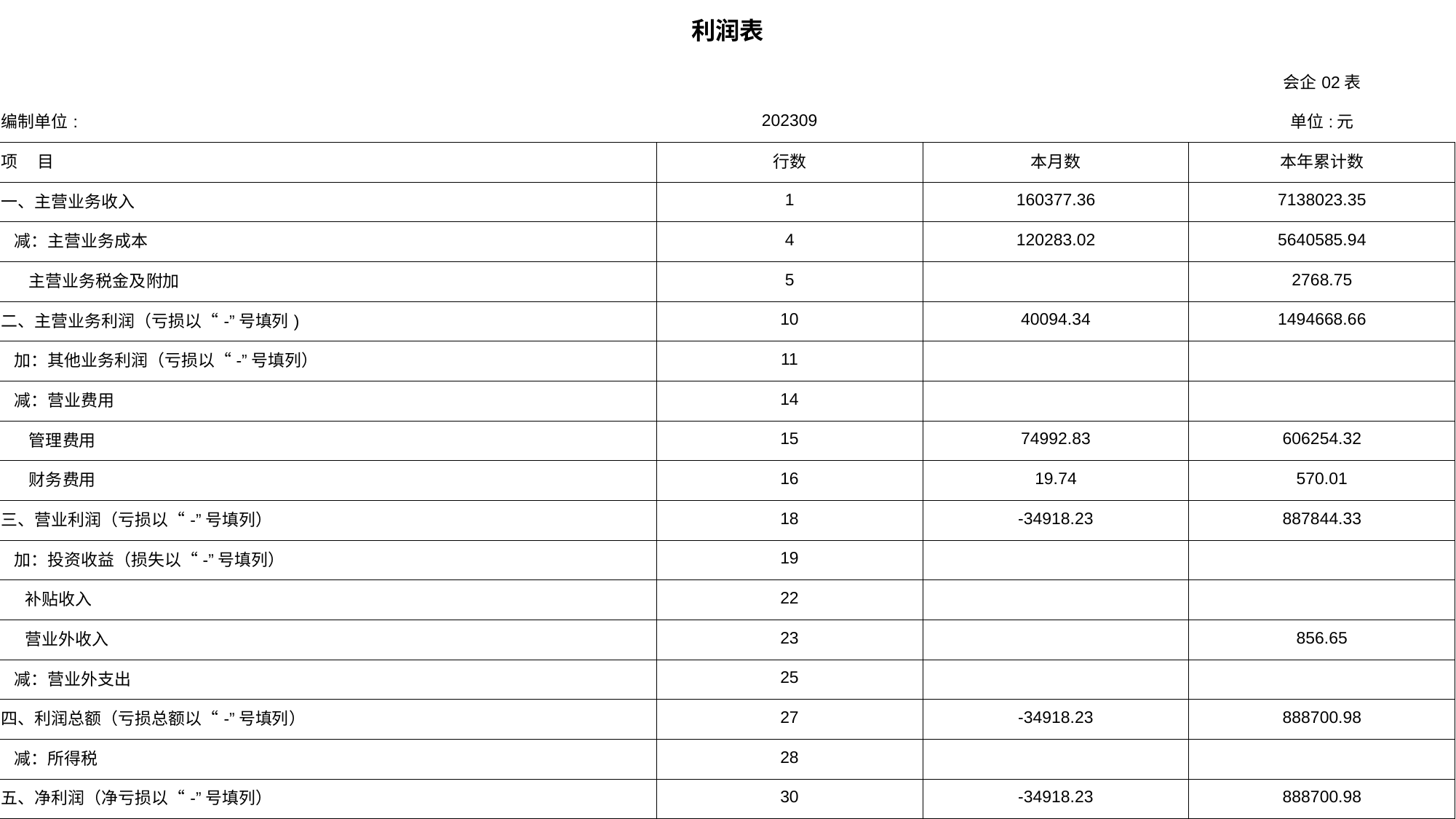

| 利润表 |  |  |  |
| --- | --- | --- | --- |
|  |  |  | 会企02表 |
| 编制单位: | 202309 |  | 单位:元 |
| 项 目 | 行数 | 本月数 | 本年累计数 |
| 一、主营业务收入 | 1 | 160377.36 | 7138023.35 |
| 减：主营业务成本 | 4 | 120283.02 | 5640585.94 |
| 主营业务税金及附加 | 5 |  | 2768.75 |
| 二、主营业务利润（亏损以“-”号填列) | 10 | 40094.34 | 1494668.66 |
| 加：其他业务利润（亏损以“-”号填列） | 11 |  |  |
| 减：营业费用 | 14 |  |  |
| 管理费用 | 15 | 74992.83 | 606254.32 |
| 财务费用 | 16 | 19.74 | 570.01 |
| 三、营业利润（亏损以“-”号填列） | 18 | -34918.23 | 887844.33 |
| 加：投资收益（损失以“-”号填列） | 19 |  |  |
| 补贴收入 | 22 |  |  |
| 营业外收入 | 23 |  | 856.65 |
| 减：营业外支出 | 25 |  |  |
| 四、利润总额（亏损总额以“-”号填列） | 27 | -34918.23 | 888700.98 |
| 减：所得税 | 28 |  |  |
| 五、净利润（净亏损以“-”号填列） | 30 | -34918.23 | 888700.98 |